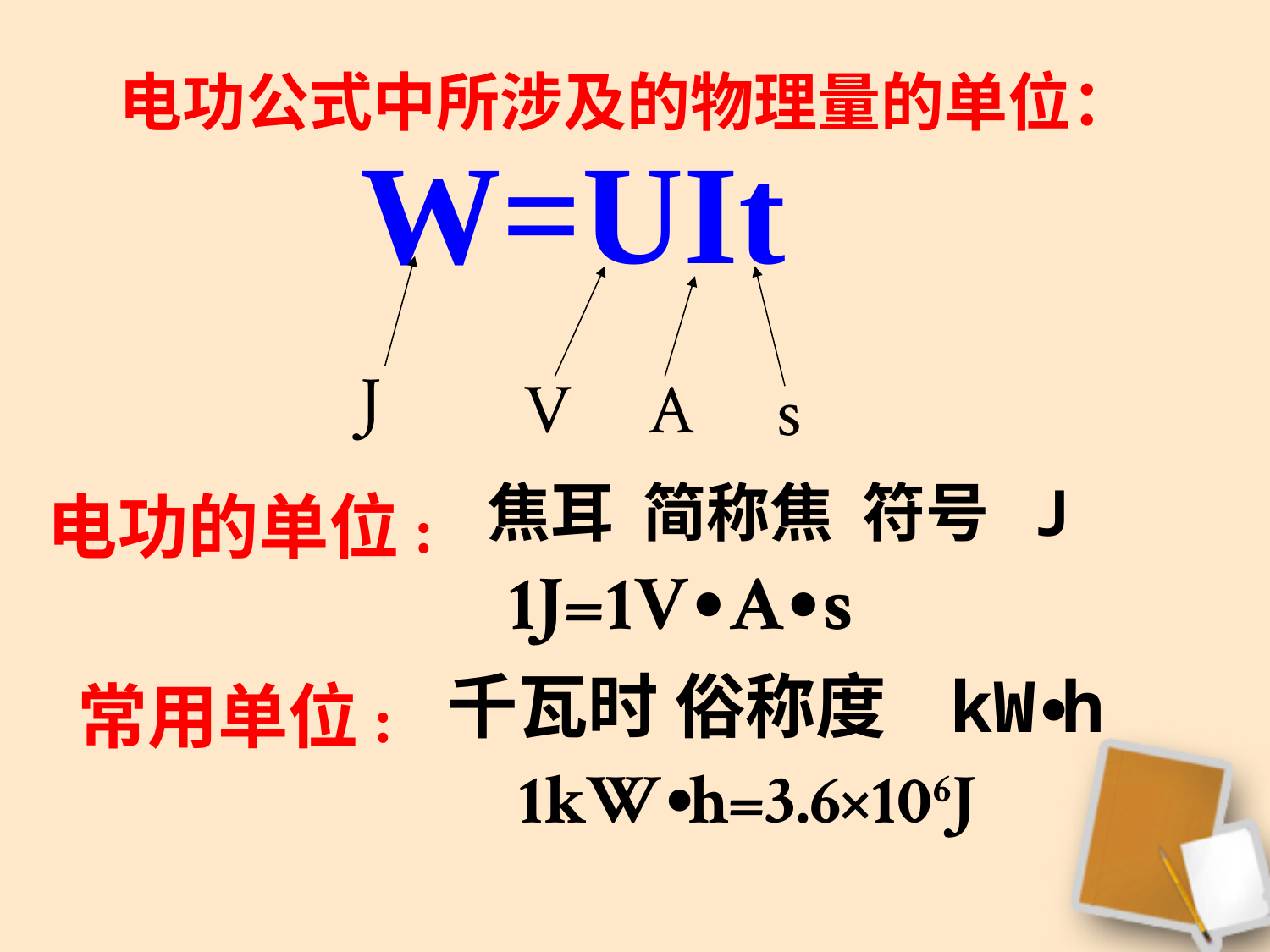

电功公式中所涉及的物理量的单位：
        W=UIt

J

V

s

A
焦耳  简称焦  符号  J
电功的单位:
1J=1V∙A∙s
千瓦时 俗称度   kW∙h
常用单位:
1kW∙h=3.6×106J